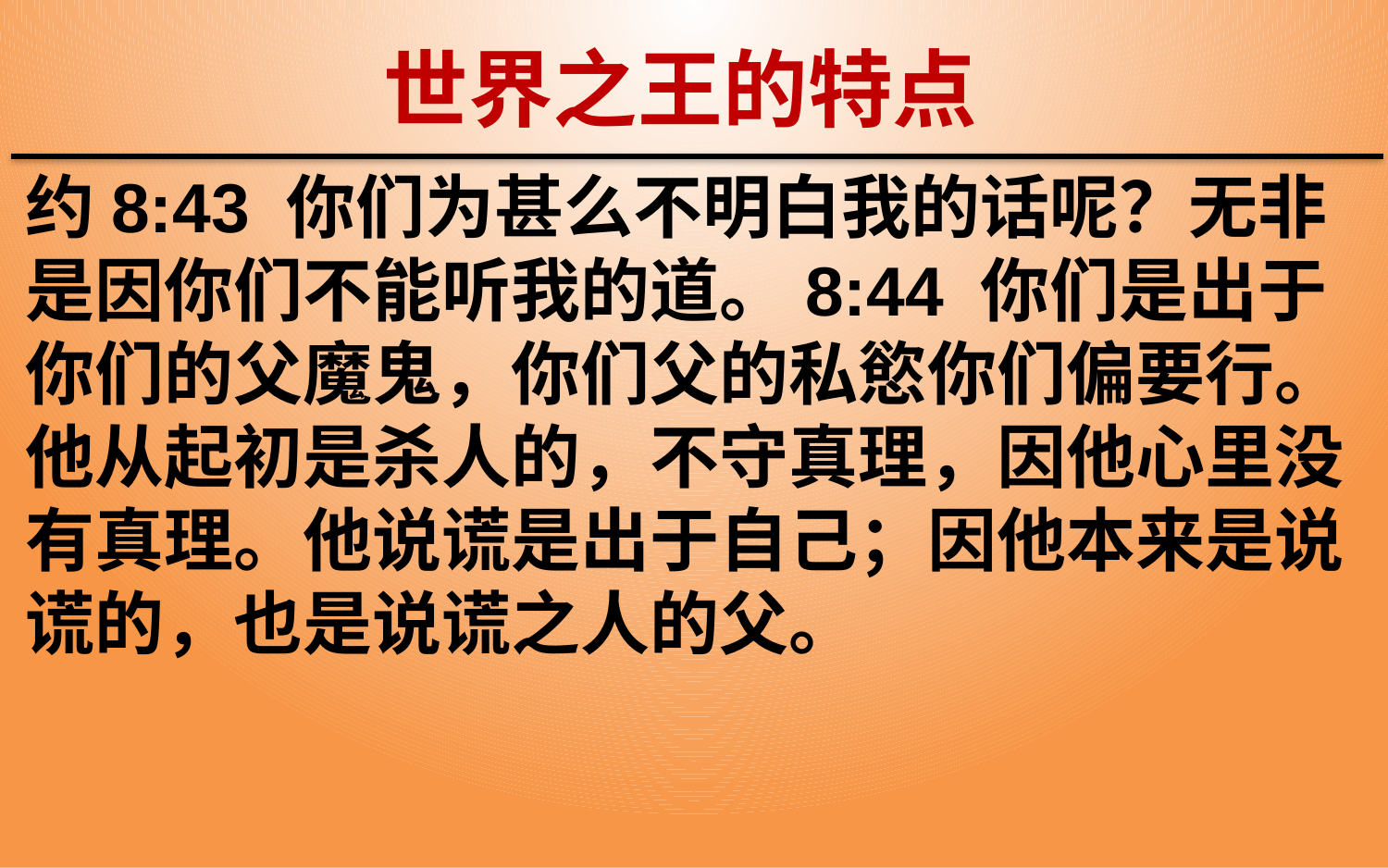

世界之王的特点
约8:43 你们为甚么不明白我的话呢？无非是因你们不能听我的道。8:44 你们是出于你们的父魔鬼，你们父的私慾你们偏要行。他从起初是杀人的，不守真理，因他心里没有真理。他说谎是出于自己；因他本来是说谎的，也是说谎之人的父。